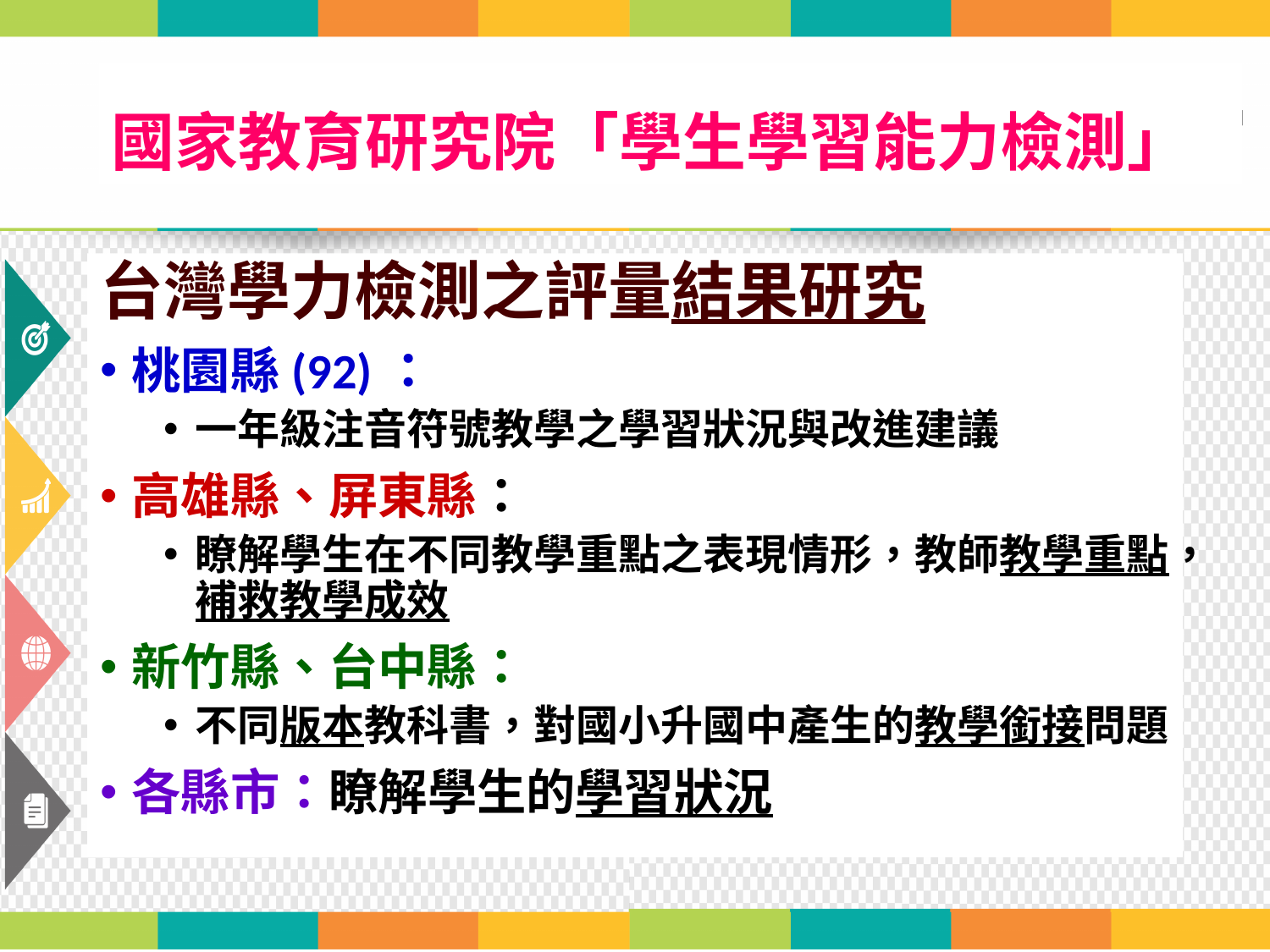

國家教育研究院「學生學習能力檢測」
台灣學力檢測之評量結果研究
桃園縣(92)：
一年級注音符號教學之學習狀況與改進建議
高雄縣、屏東縣：
瞭解學生在不同教學重點之表現情形，教師教學重點，補救教學成效
新竹縣、台中縣：
不同版本教科書，對國小升國中產生的教學銜接問題
各縣市：瞭解學生的學習狀況